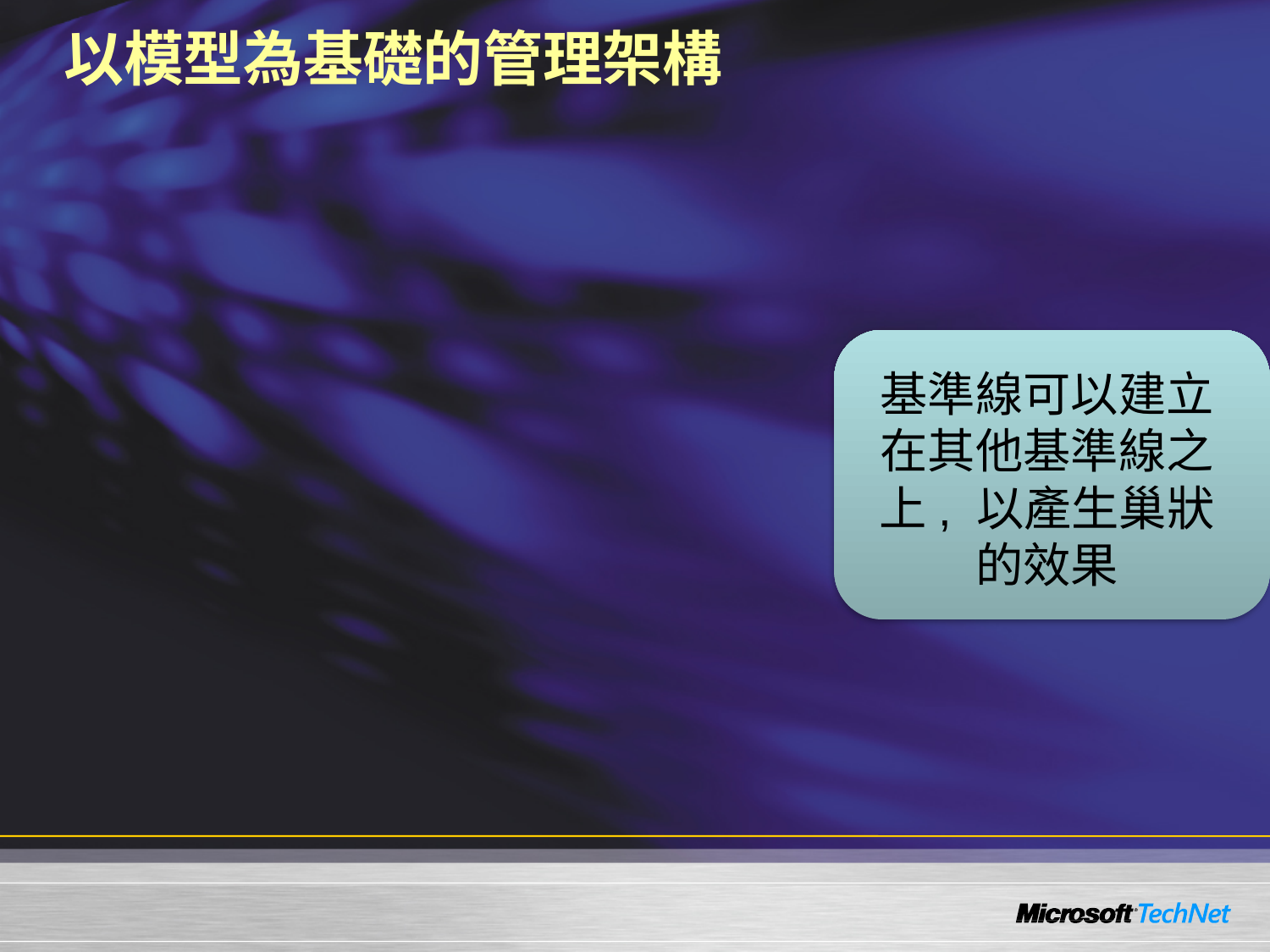

# 以模型為基礎的管理架構

基準線可以建立在其他基準線之上, 以產生巢狀的效果